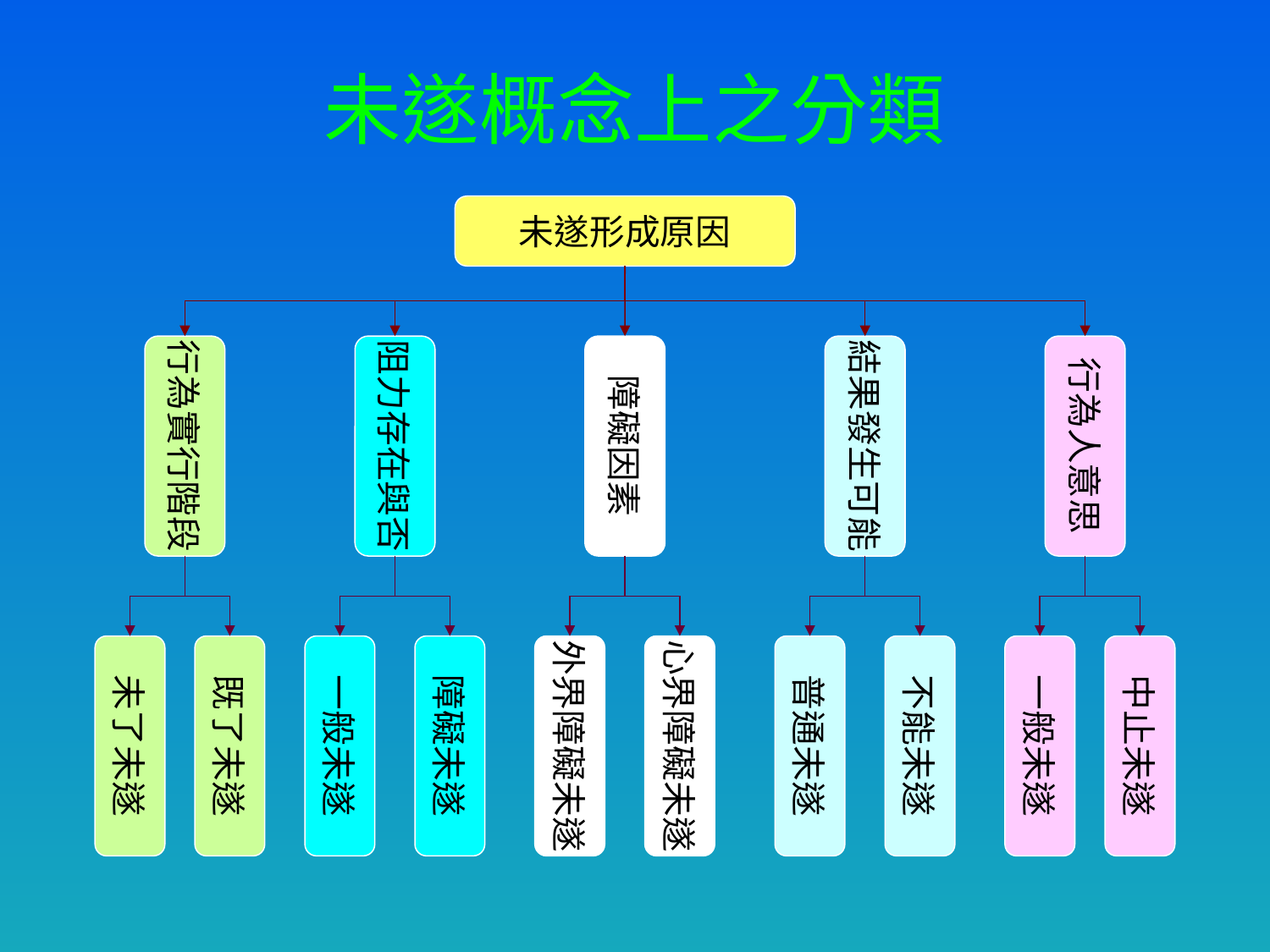

# 未遂概念上之分類
未遂形成原因
行為實行階段
阻力存在與否
障礙因素
結果發生可能
行為人意思
未了未遂
既了未遂
一般未遂
障礙未遂
外界障礙未遂
心界障礙未遂
普通未遂
不能未遂
一般未遂
中止未遂